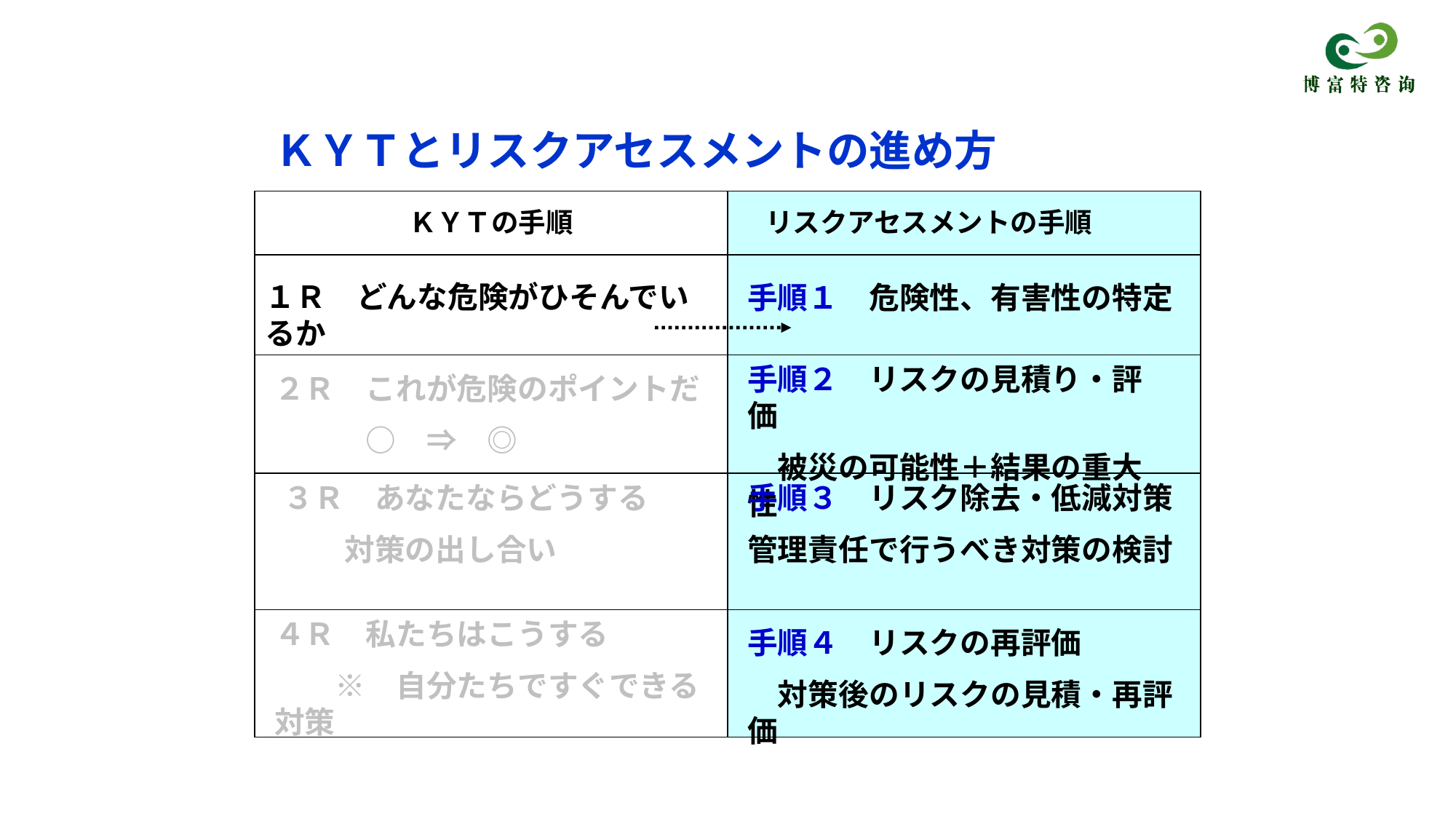

ＫＹＴとリスクアセスメントの進め方

ＫＹＴの手順

リスクアセスメントの手順

１Ｒ　どんな危険がひそんでいるか
手順１　危険性、有害性の特定

手順２　リスクの見積り・評価
　被災の可能性＋結果の重大性
２Ｒ　これが危険のポイントだ
　　　○　⇒　◎

３Ｒ　あなたならどうする
　　対策の出し合い

手順３　リスク除去・低減対策
管理責任で行うべき対策の検討

４Ｒ　私たちはこうする
　　※　自分たちですぐできる対策

手順４　リスクの再評価
　対策後のリスクの見積・再評価